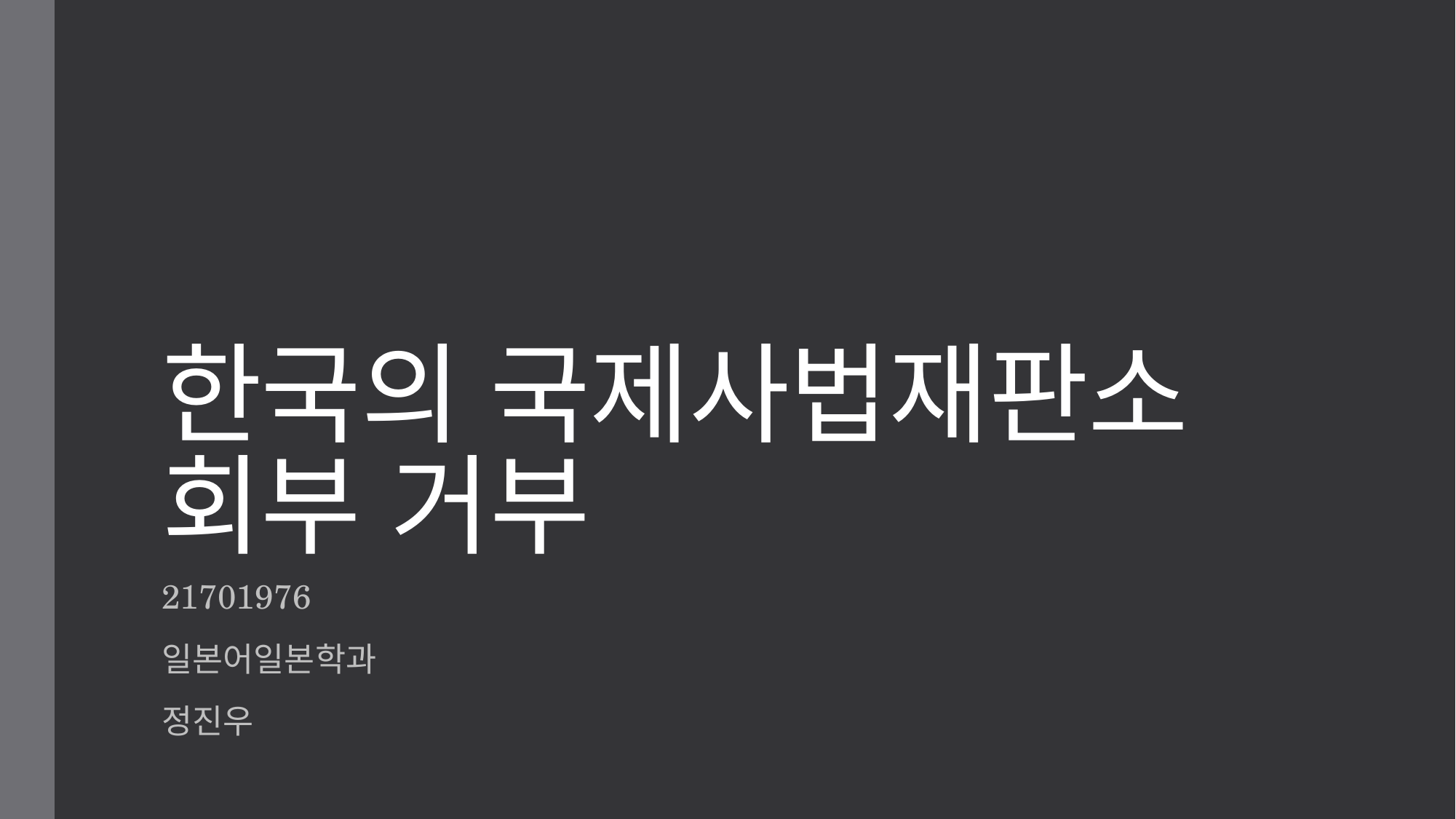

# 한국의 국제사법재판소 회부 거부
21701976
일본어일본학과
정진우